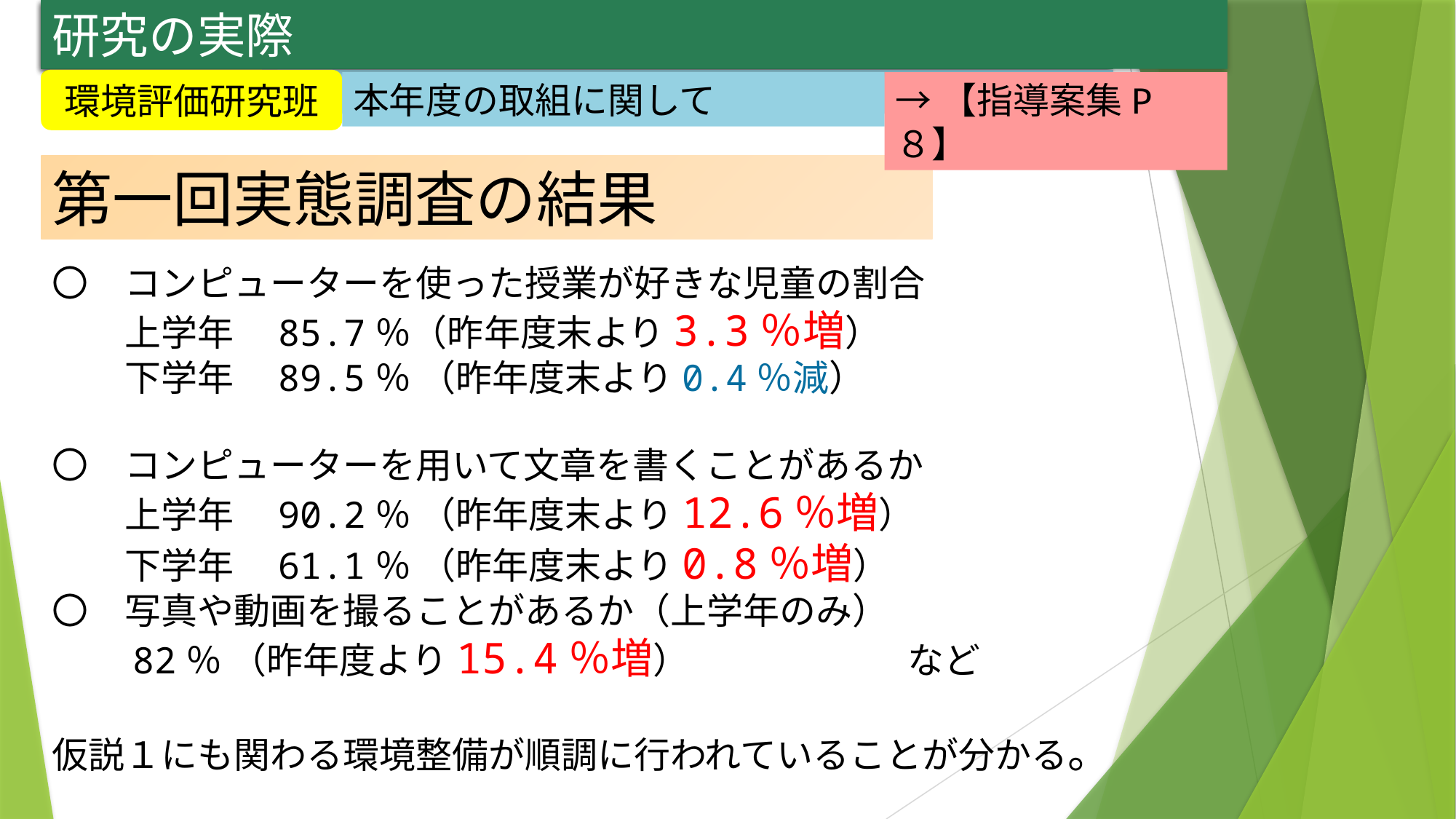

研究の実際
研究の実際
研究の実際
環境評価研究班
環境評価研究班
環境評価研究班
本年度の取組について
本年度の取組について
→【指導案集P８】
本年度の取組に関して
第一回実態調査の結果
〇　コンピューターを使った授業が好きな児童の割合
　　上学年　85.7％（昨年度末より3.3％増）
　　下学年　89.5％ （昨年度末より0.4％減）

〇　コンピューターを用いて文章を書くことがあるか
　　上学年　90.2％ （昨年度末より12.6％増）
　　下学年　61.1％ （昨年度末より0.8％増）
〇　写真や動画を撮ることがあるか（上学年のみ）
　　82％ （昨年度より15.4％増）　　　　　　など

仮説１にも関わる環境整備が順調に行われていることが分かる。